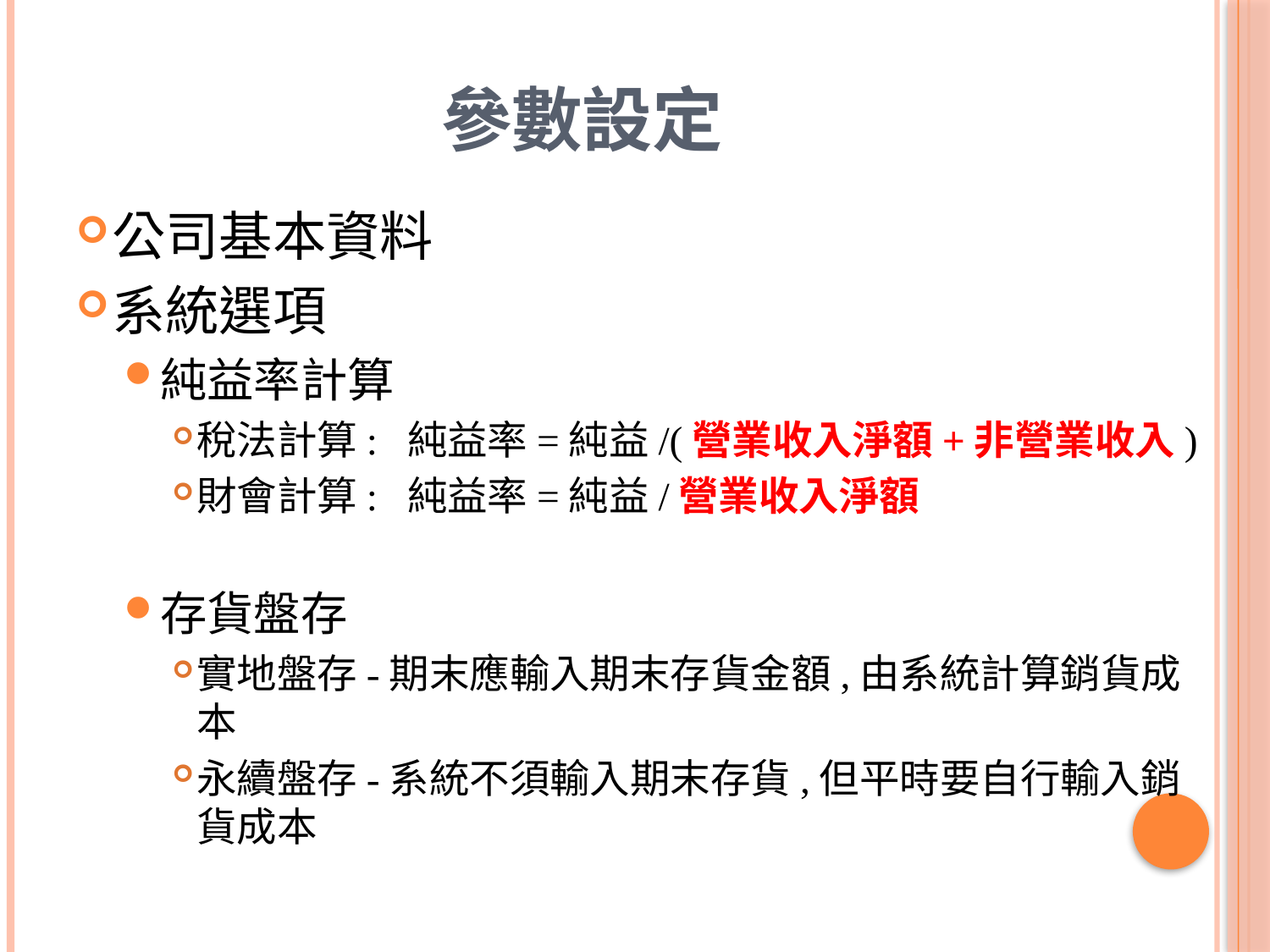

# 參數設定
公司基本資料
系統選項
純益率計算
稅法計算:  純益率=純益/(營業收入淨額+非營業收入)
財會計算:  純益率=純益/營業收入淨額

存貨盤存
實地盤存-期末應輸入期末存貨金額,由系統計算銷貨成本
永續盤存-系統不須輸入期末存貨,但平時要自行輸入銷貨成本